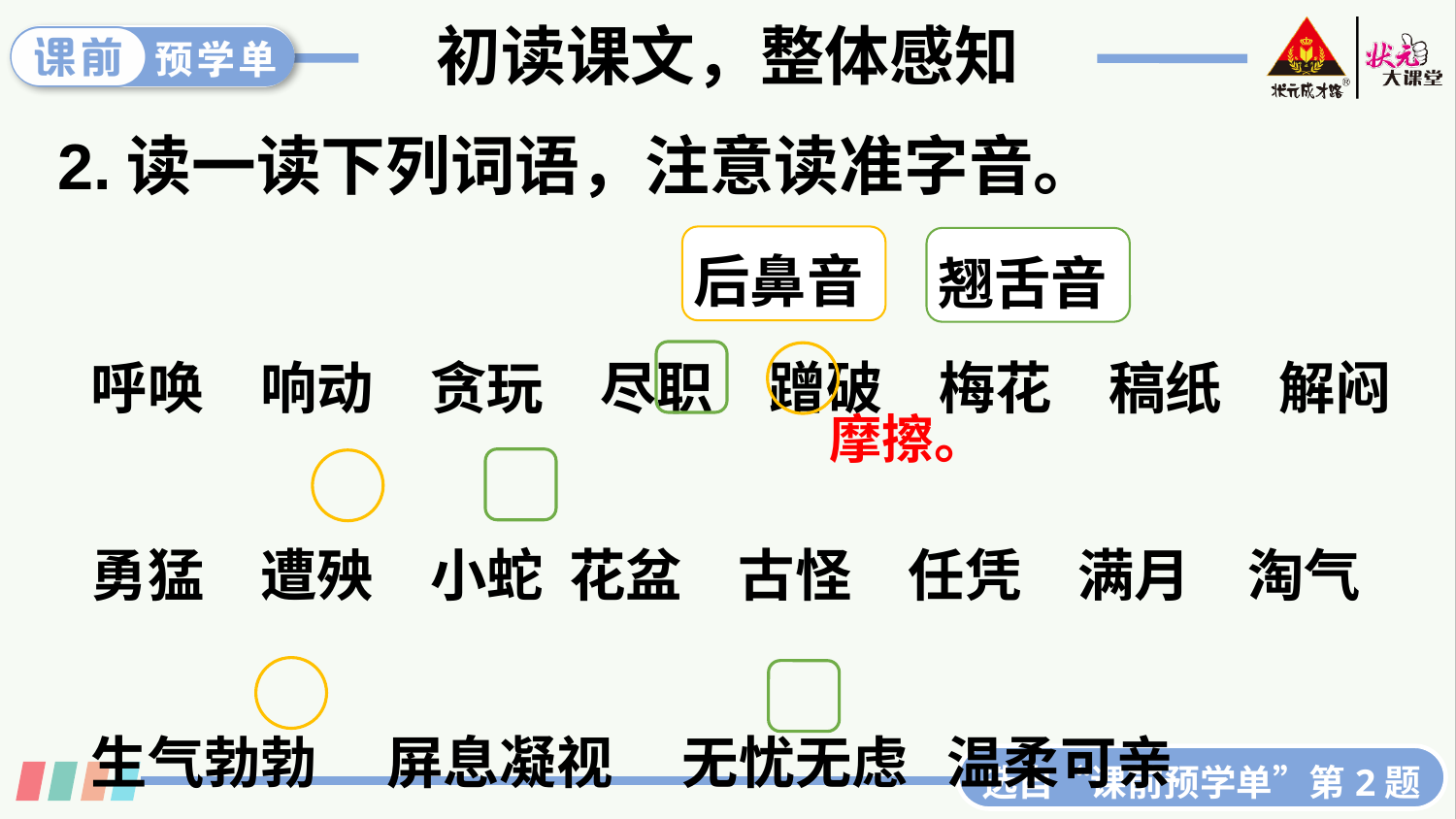

初读课文，整体感知
2.读一读下列词语，注意读准字音。
后鼻音

翘舌音

呼唤　响动　贪玩　尽职　蹭破　梅花　稿纸　解闷
勇猛　遭殃　小蛇  花盆　古怪　任凭　满月　淘气
生气勃勃　 屏息凝视　 无忧无虑   温柔可亲
丰富多腔　 变化多端　 枝折花落　 天真可爱

摩擦。

选自“课前预学单”第2题